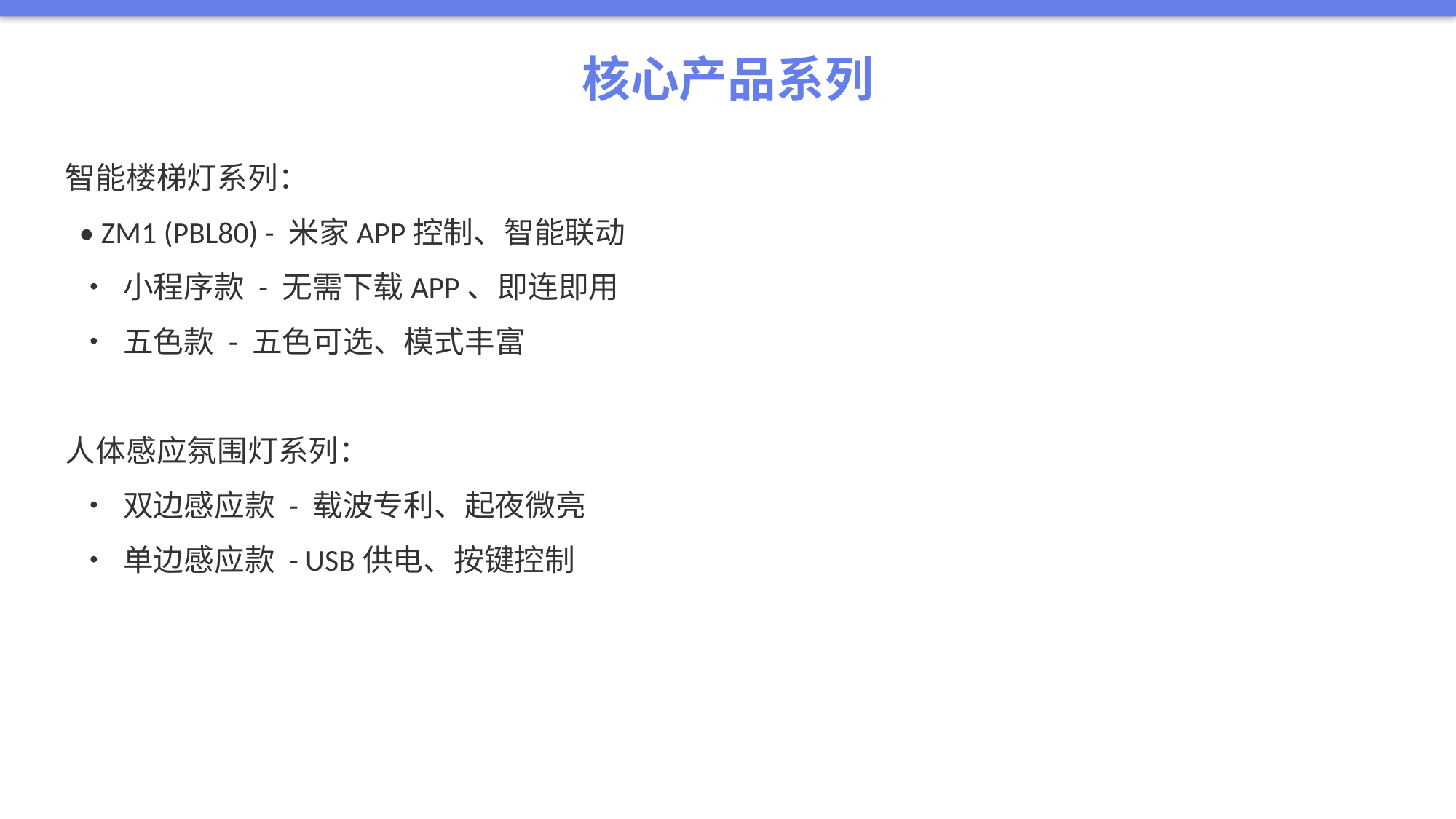

核心产品系列
智能楼梯灯系列：
  • ZM1 (PBL80) - 米家APP控制、智能联动
  • 小程序款 - 无需下载APP、即连即用
  • 五色款 - 五色可选、模式丰富

人体感应氛围灯系列：
  • 双边感应款 - 载波专利、起夜微亮
  • 单边感应款 - USB供电、按键控制